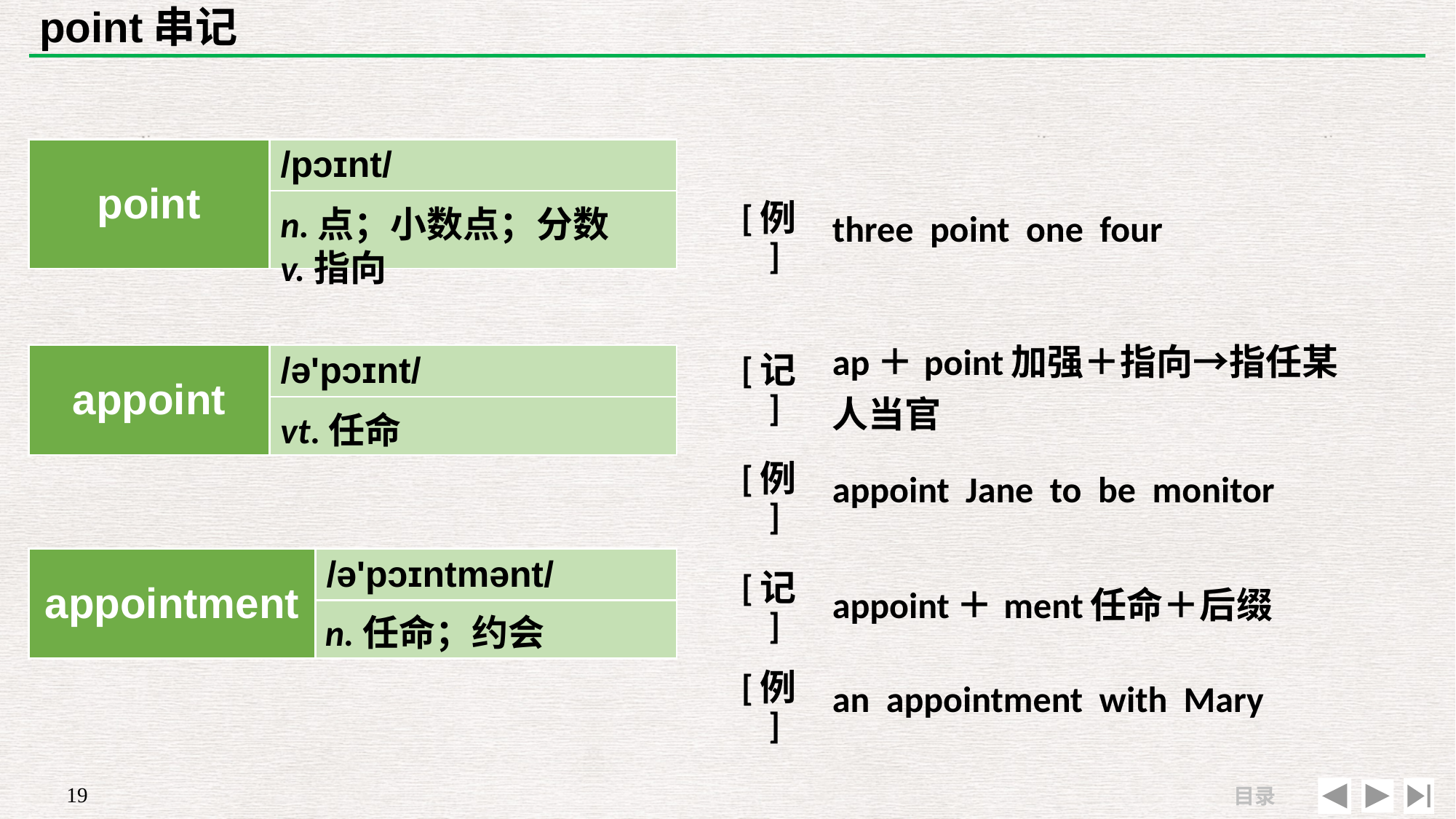

# point串记

|  |  |
| --- | --- |
| [例] | three point one four |
| point | /pɔɪnt/ |
| --- | --- |
|  |  |
n.点；小数点；分数
v.指向
| [记] | ap＋point加强＋指向→指任某人当官 |
| --- | --- |
| [例] | appoint Jane to be monitor |
| appoint | /ə'pɔɪnt/ |
| --- | --- |
|  |  |
vt.任命
| appointment | /ə'pɔɪntmənt/ |
| --- | --- |
|  |  |
| [记] | appoint＋ment任命＋后缀 |
| --- | --- |
| [例] | an appointment with Mary |
n.任命；约会